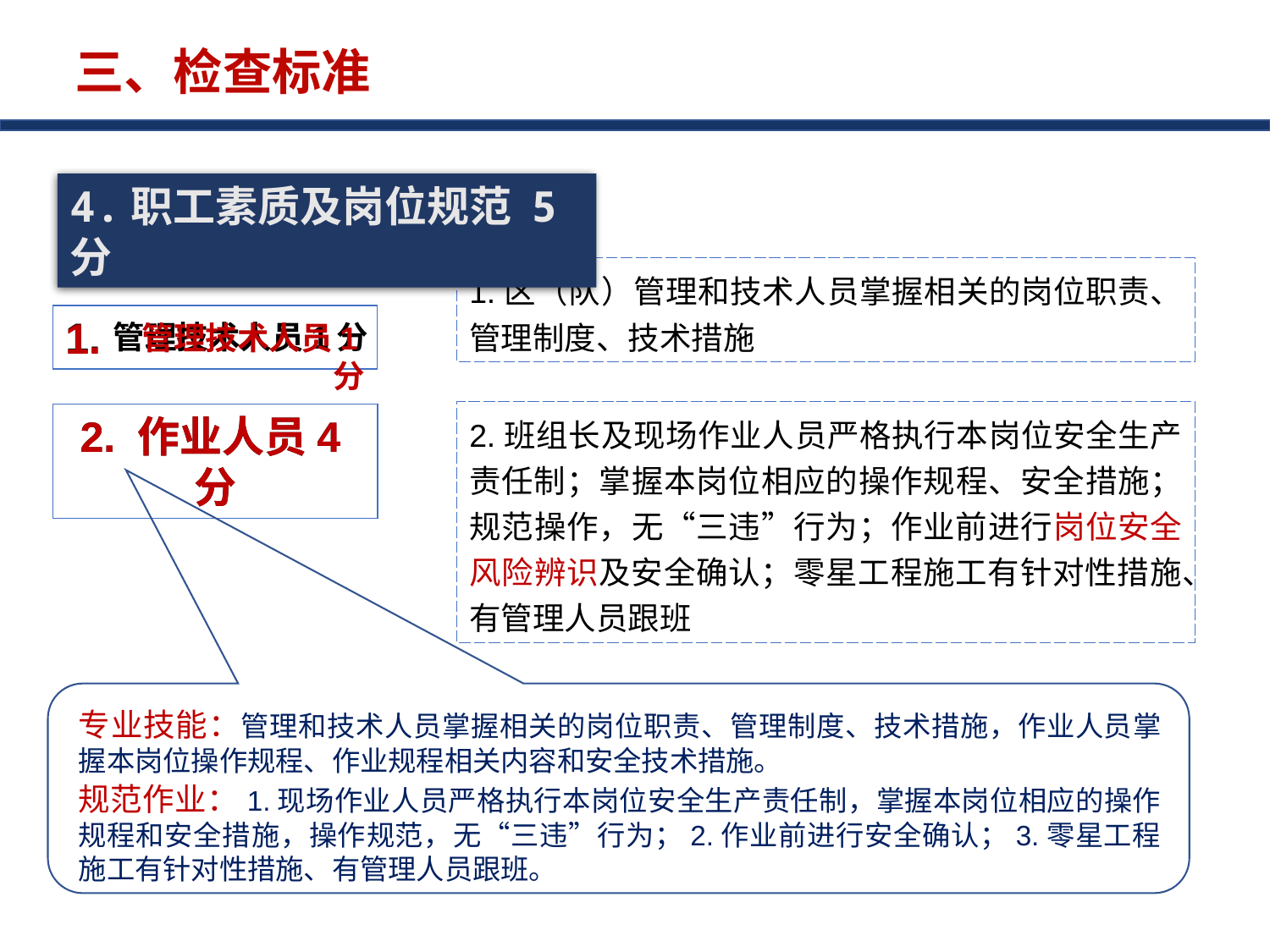

三、检查标准

4.职工素质及岗位规范 5分
1.区（队）管理和技术人员掌握相关的岗位职责、管理制度、技术措施
1.
管理技术人员1分
1.
管理技术人员1分
2.班组长及现场作业人员严格执行本岗位安全生产责任制；掌握本岗位相应的操作规程、安全措施；规范操作，无“三违”行为；作业前进行岗位安全风险辨识及安全确认；零星工程施工有针对性措施、有管理人员跟班
2. 作业人员4分
2. 作业人员4分

专业技能：管理和技术人员掌握相关的岗位职责、管理制度、技术措施，作业人员掌握本岗位操作规程、作业规程相关内容和安全技术措施。
规范作业：1.现场作业人员严格执行本岗位安全生产责任制，掌握本岗位相应的操作规程和安全措施，操作规范，无“三违”行为；2.作业前进行安全确认；3.零星工程施工有针对性措施、有管理人员跟班。